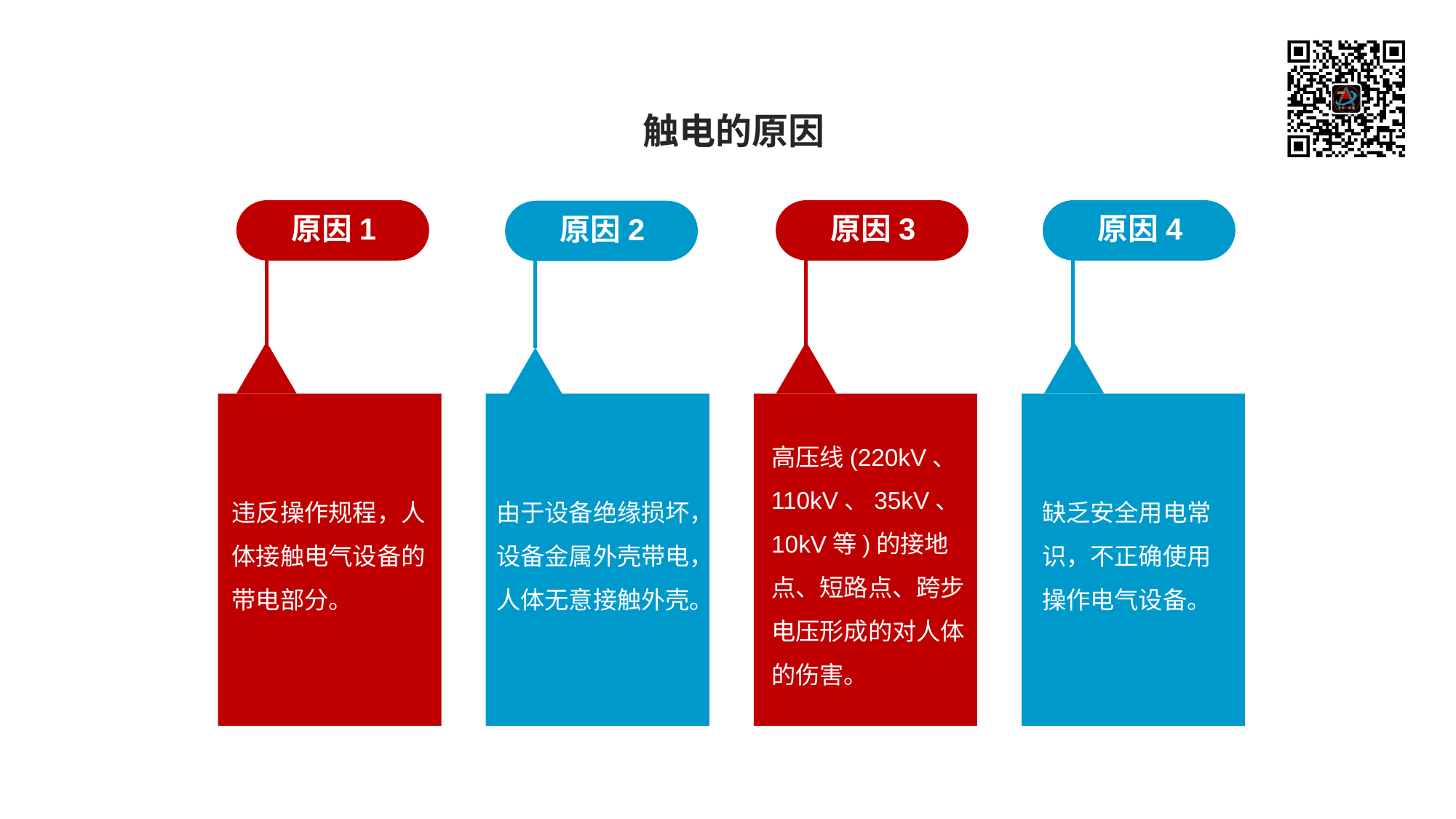

触电的原因

原因1
原因3
原因4
原因2

高压线(220kV、110kV、35kV、10kV等)的接地点、短路点、跨步电压形成的对人体的伤害。
由于设备绝缘损坏，设备金属外壳带电，人体无意接触外壳。
违反操作规程，人体接触电气设备的带电部分。
缺乏安全用电常识，不正确使用操作电气设备。